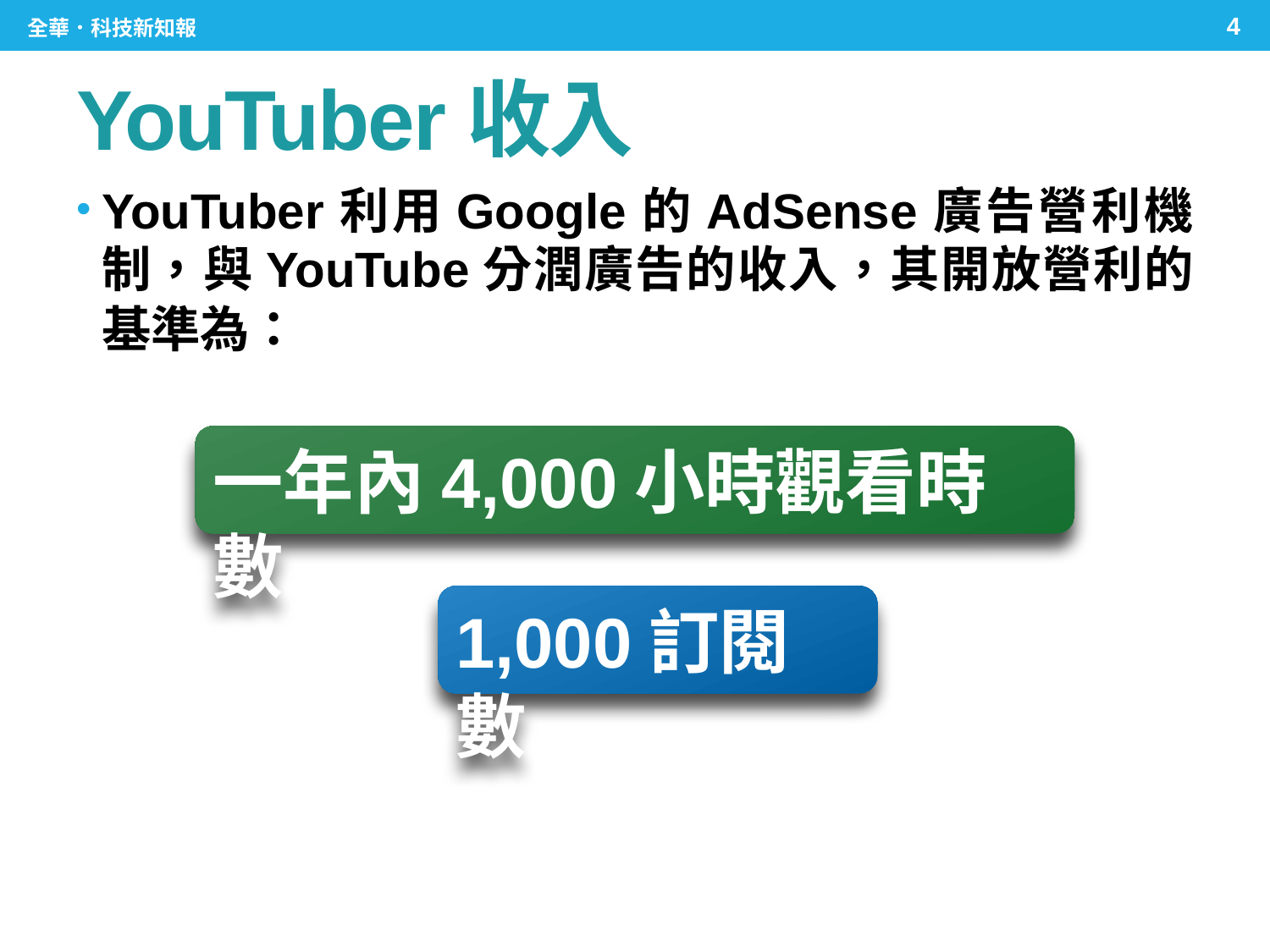

4
全華．科技新知報
# YouTuber收入
YouTuber利用Google的AdSense廣告營利機制，與YouTube分潤廣告的收入，其開放營利的基準為：
一年內4,000小時觀看時數
1,000訂閱數